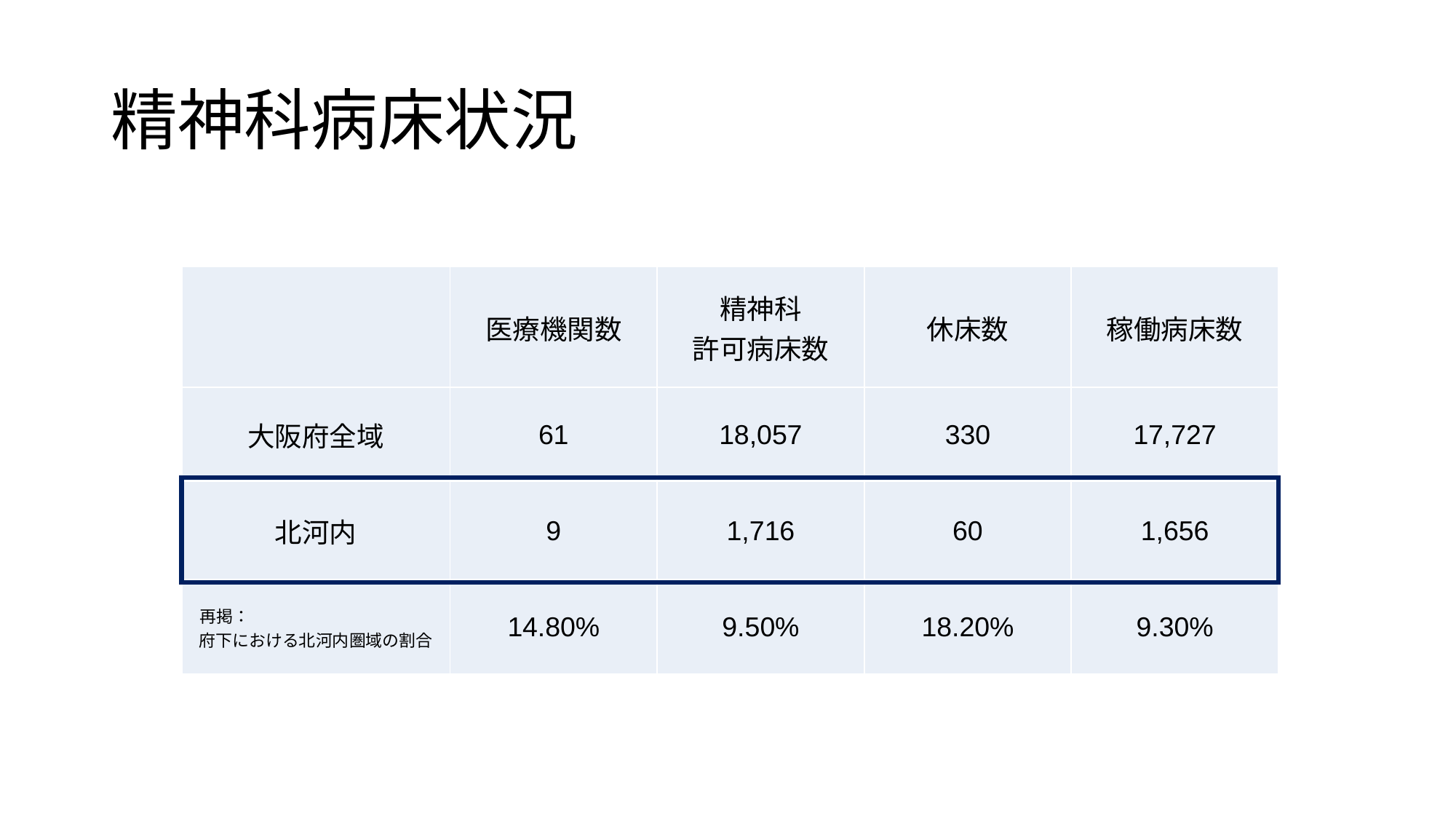

# 精神科病床状況

|  | 医療機関数 | 精神科 許可病床数 | 休床数 | 稼働病床数 |
| --- | --- | --- | --- | --- |
| 大阪府全域 | 61 | 18,057 | 330 | 17,727 |
| 北河内 | 9 | 1,716 | 60 | 1,656 |
| 再掲： 府下における北河内圏域の割合 | 14.80% | 9.50% | 18.20% | 9.30% |